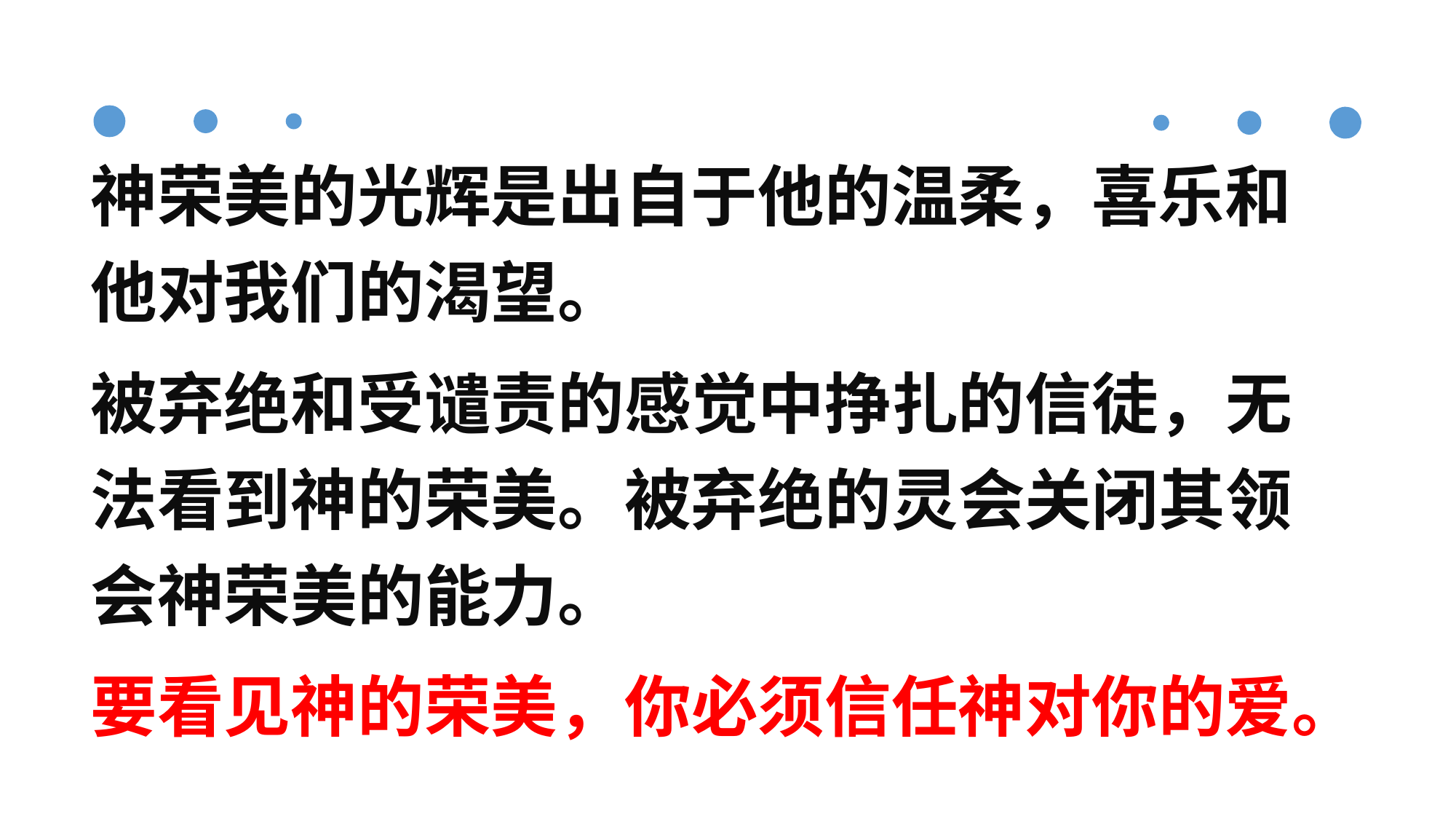

神荣美的光辉是出自于他的温柔，喜乐和他对我们的渴望。
被弃绝和受谴责的感觉中挣扎的信徒，无法看到神的荣美。被弃绝的灵会关闭其领会神荣美的能力。
要看见神的荣美，你必须信任神对你的爱。